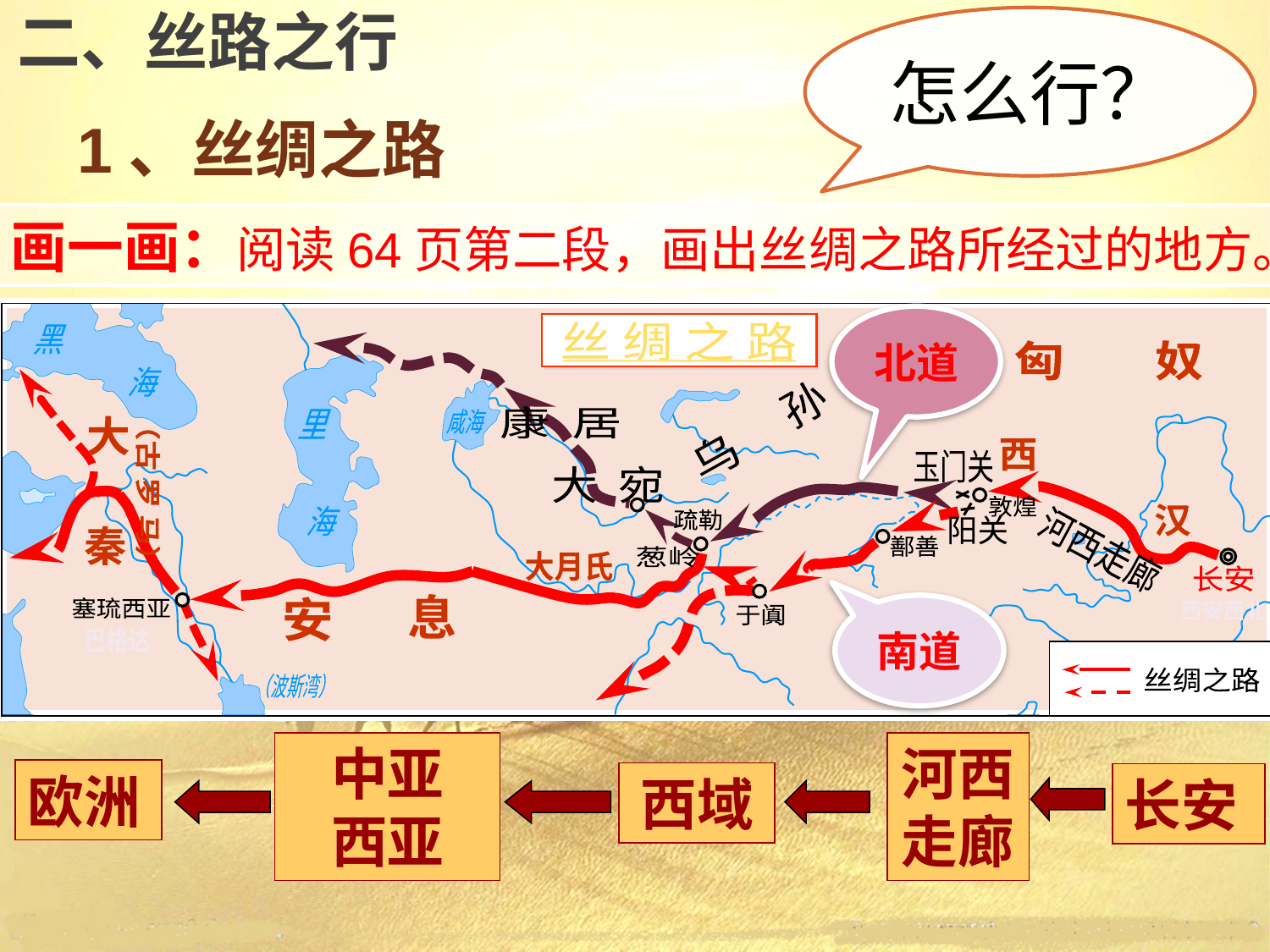

二、丝路之行
怎么行？
1、丝绸之路
画一画：阅读64页第二段，画出丝绸之路所经过的地方。

北道

丝 绸 之 路
黑
匈
奴

海

孙
乌

康  居
里
咸海

大
秦

西

玉门关

大  宛

（古 罗 马）

敦煌

汉

海
疏勒

阳关

河西走廊

鄯善

葱岭

大月氏

长安

息
安
南道
塞琉西亚

西安西北

于阗

巴格达

丝绸之路

（波斯湾）

中亚
西亚
河西走廊
欧洲
西域
长安